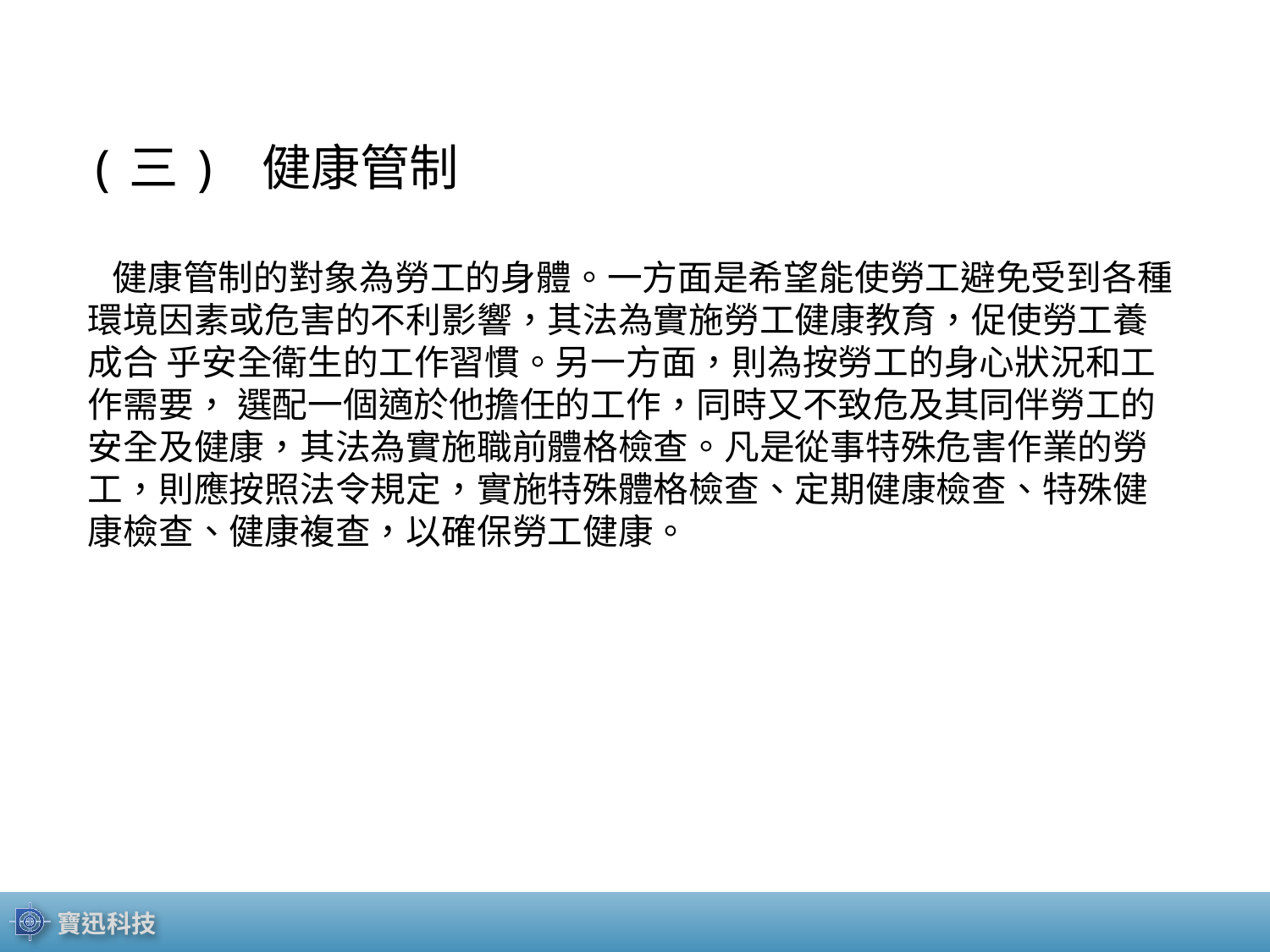

(三) 健康管制

  健康管制的對象為勞工的身體。一方面是希望能使勞工避免受到各種 環境因素或危害的不利影響，其法為實施勞工健康教育，促使勞工養成合 乎安全衛生的工作習慣。另一方面，則為按勞工的身心狀況和工作需要， 選配一個適於他擔任的工作，同時又不致危及其同伴勞工的安全及健康，其法為實施職前體格檢查。凡是從事特殊危害作業的勞工，則應按照法令規定，實施特殊體格檢查、定期健康檢查、特殊健康檢查、健康複查，以確保勞工健康。